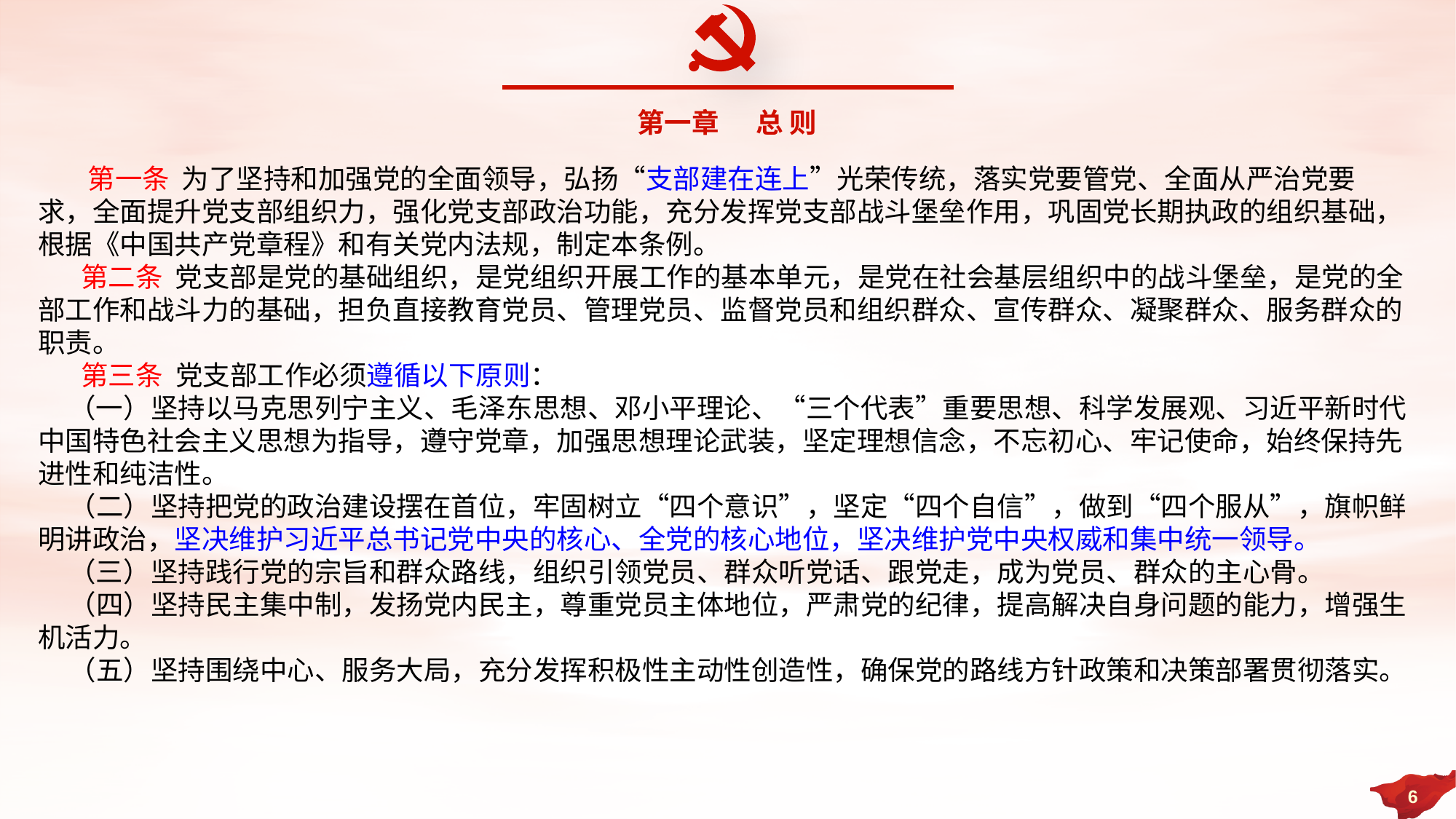

第一章      总 则

       第一条  为了坚持和加强党的全面领导，弘扬“支部建在连上”光荣传统，落实党要管党、全面从严治党要求，全面提升党支部组织力，强化党支部政治功能，充分发挥党支部战斗堡垒作用，巩固党长期执政的组织基础，根据《中国共产党章程》和有关党内法规，制定本条例。
       第二条  党支部是党的基础组织，是党组织开展工作的基本单元，是党在社会基层组织中的战斗堡垒，是党的全部工作和战斗力的基础，担负直接教育党员、管理党员、监督党员和组织群众、宣传群众、凝聚群众、服务群众的职责。
       第三条  党支部工作必须遵循以下原则：
     （一）坚持以马克思列宁主义、毛泽东思想、邓小平理论、“三个代表”重要思想、科学发展观、习近平新时代中国特色社会主义思想为指导，遵守党章，加强思想理论武装，坚定理想信念，不忘初心、牢记使命，始终保持先进性和纯洁性。
     （二）坚持把党的政治建设摆在首位，牢固树立“四个意识”，坚定“四个自信”，做到“四个服从”，旗帜鲜明讲政治，坚决维护习近平总书记党中央的核心、全党的核心地位，坚决维护党中央权威和集中统一领导。
     （三）坚持践行党的宗旨和群众路线，组织引领党员、群众听党话、跟党走，成为党员、群众的主心骨。
     （四）坚持民主集中制，发扬党内民主，尊重党员主体地位，严肃党的纪律，提高解决自身问题的能力，增强生机活力。
     （五）坚持围绕中心、服务大局，充分发挥积极性主动性创造性，确保党的路线方针政策和决策部署贯彻落实。